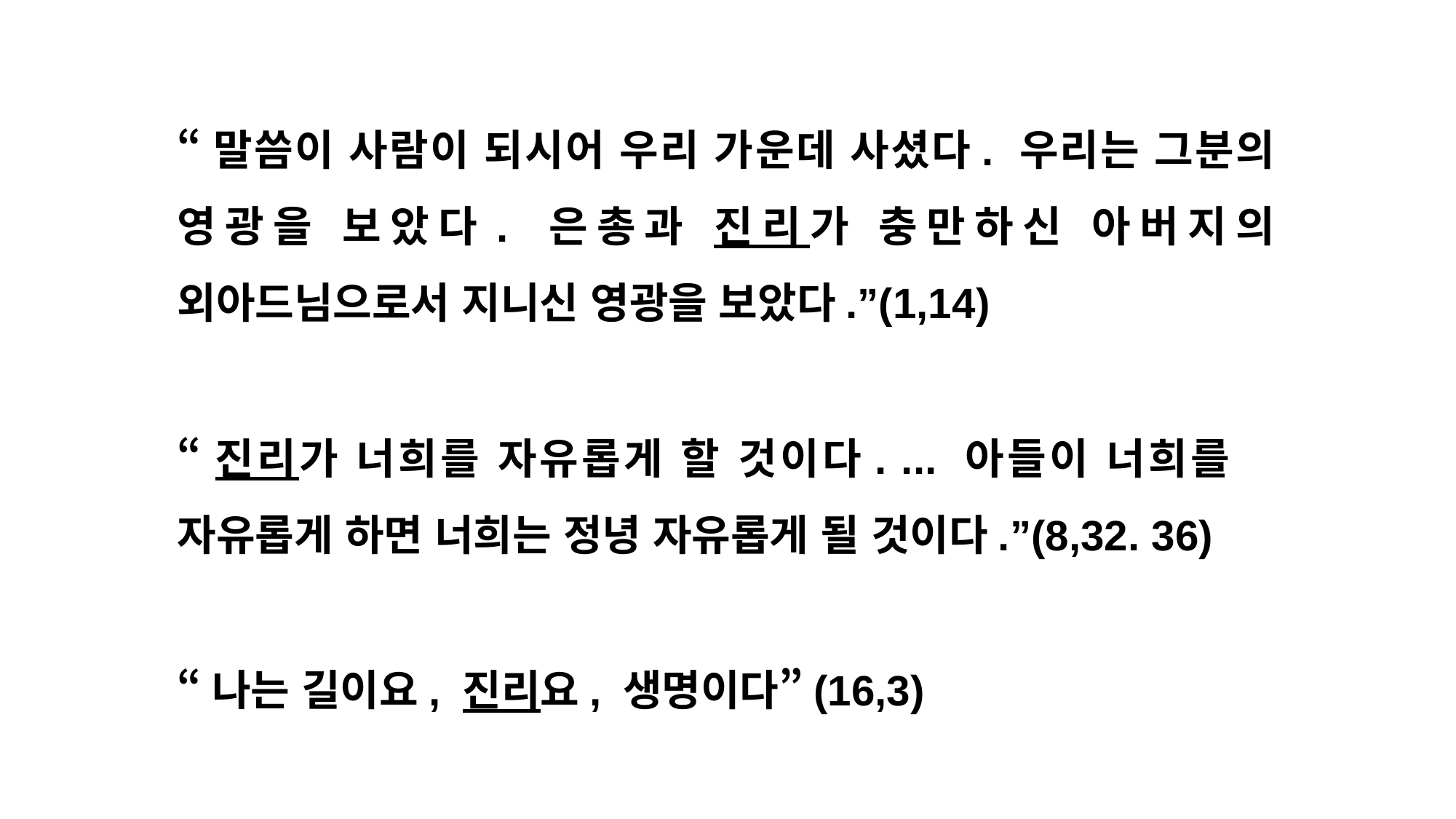

“말씀이 사람이 되시어 우리 가운데 사셨다. 우리는 그분의 영광을 보았다. 은총과 진리가 충만하신 아버지의 외아드님으로서 지니신 영광을 보았다.”(1,14)

“진리가 너희를 자유롭게 할 것이다. ... 아들이 너희를    자유롭게 하면 너희는 정녕 자유롭게 될 것이다.”(8,32. 36)

“나는 길이요, 진리요, 생명이다”(16,3)